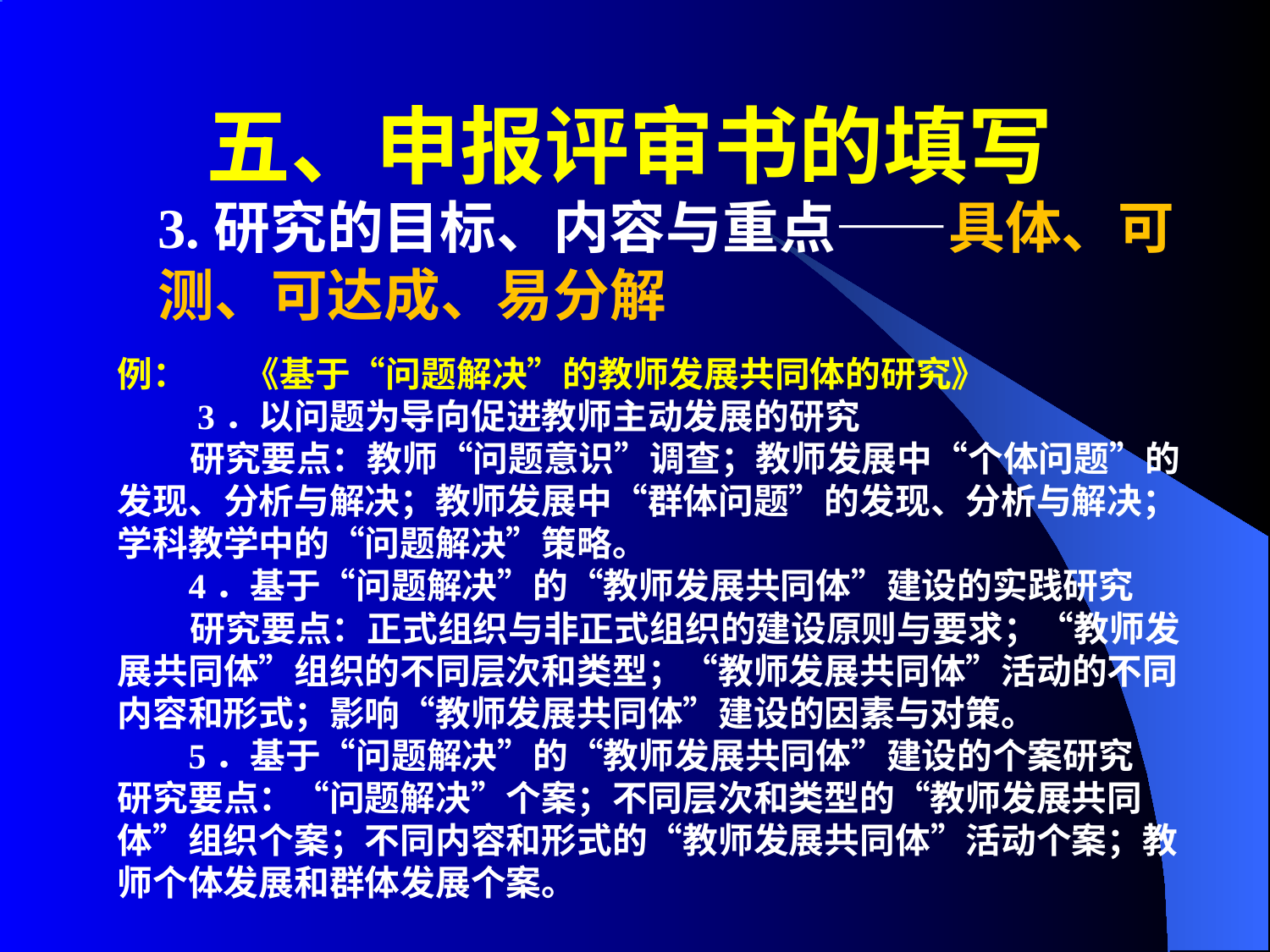

五、申报评审书的填写
3.研究的目标、内容与重点——具体、可测、可达成、易分解
例：       《基于“问题解决”的教师发展共同体的研究》
         3．以问题为导向促进教师主动发展的研究
        研究要点：教师“问题意识”调查；教师发展中“个体问题”的发现、分析与解决；教师发展中“群体问题”的发现、分析与解决；学科教学中的“问题解决”策略。
        4．基于“问题解决”的“教师发展共同体”建设的实践研究
        研究要点：正式组织与非正式组织的建设原则与要求；“教师发展共同体”组织的不同层次和类型；“教师发展共同体”活动的不同内容和形式；影响“教师发展共同体”建设的因素与对策。
        5．基于“问题解决”的“教师发展共同体”建设的个案研究
研究要点：“问题解决”个案；不同层次和类型的“教师发展共同体”组织个案；不同内容和形式的“教师发展共同体”活动个案；教师个体发展和群体发展个案。